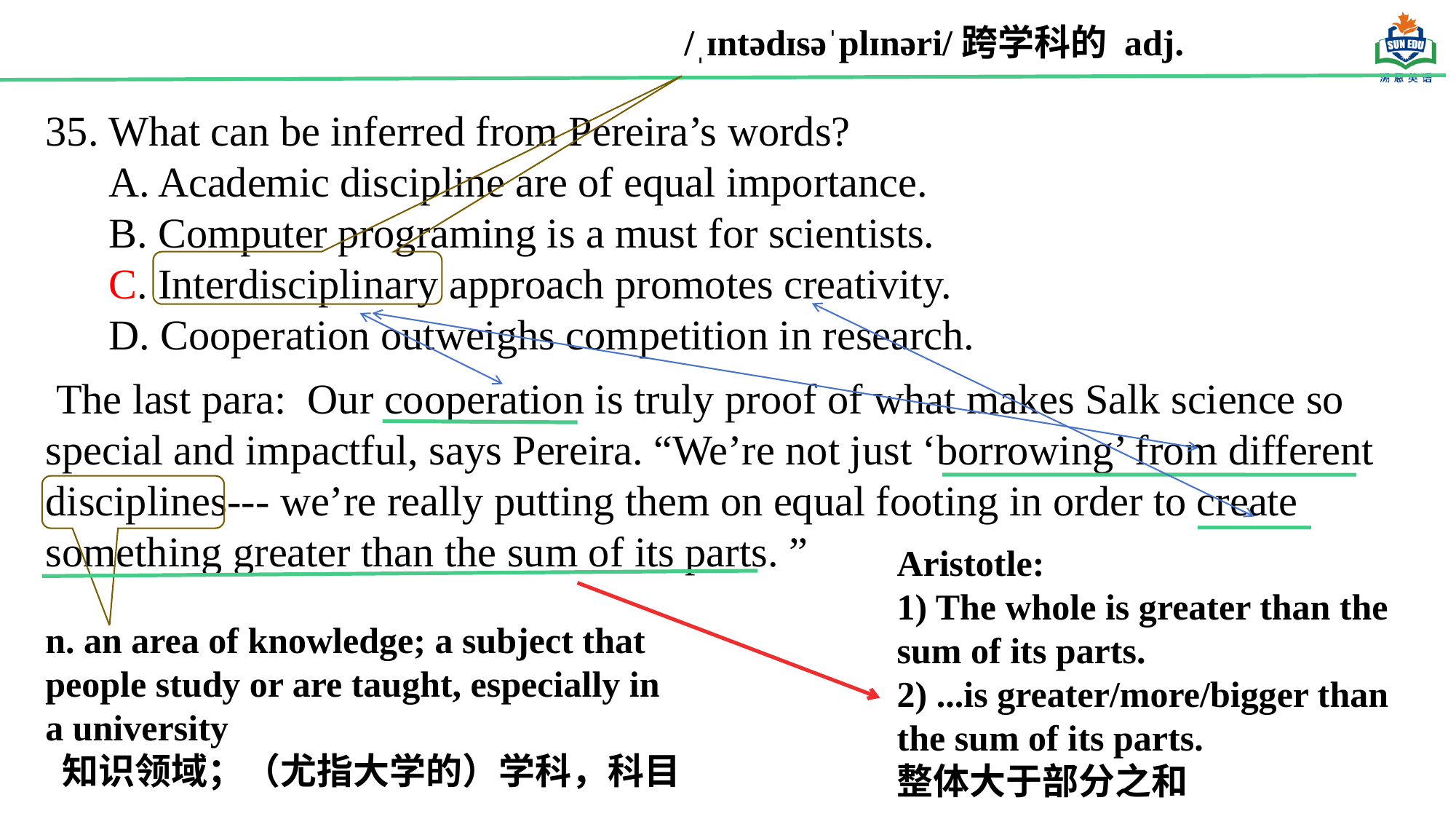

/ˌɪntədɪsəˈplɪnəri/跨学科的 adj.
35. What can be inferred from Pereira’s words?
      A. Academic discipline are of equal importance.
      B. Computer programing is a must for scientists.
      C. Interdisciplinary approach promotes creativity.
      D. Cooperation outweighs competition in research.

 The last para:  Our cooperation is truly proof of what makes Salk science so special and impactful, says Pereira. “We’re not just ‘borrowing’ from different disciplines--- we’re really putting them on equal footing in order to create something greater than the sum of its parts. ”

Aristotle:
1) The whole is greater than the sum of its parts.
2) ...is greater/more/bigger than the sum of its parts.
整体大于部分之和
n. an area of knowledge; a subject that people study or are taught, especially in a university
 知识领域；（尤指大学的）学科，科目